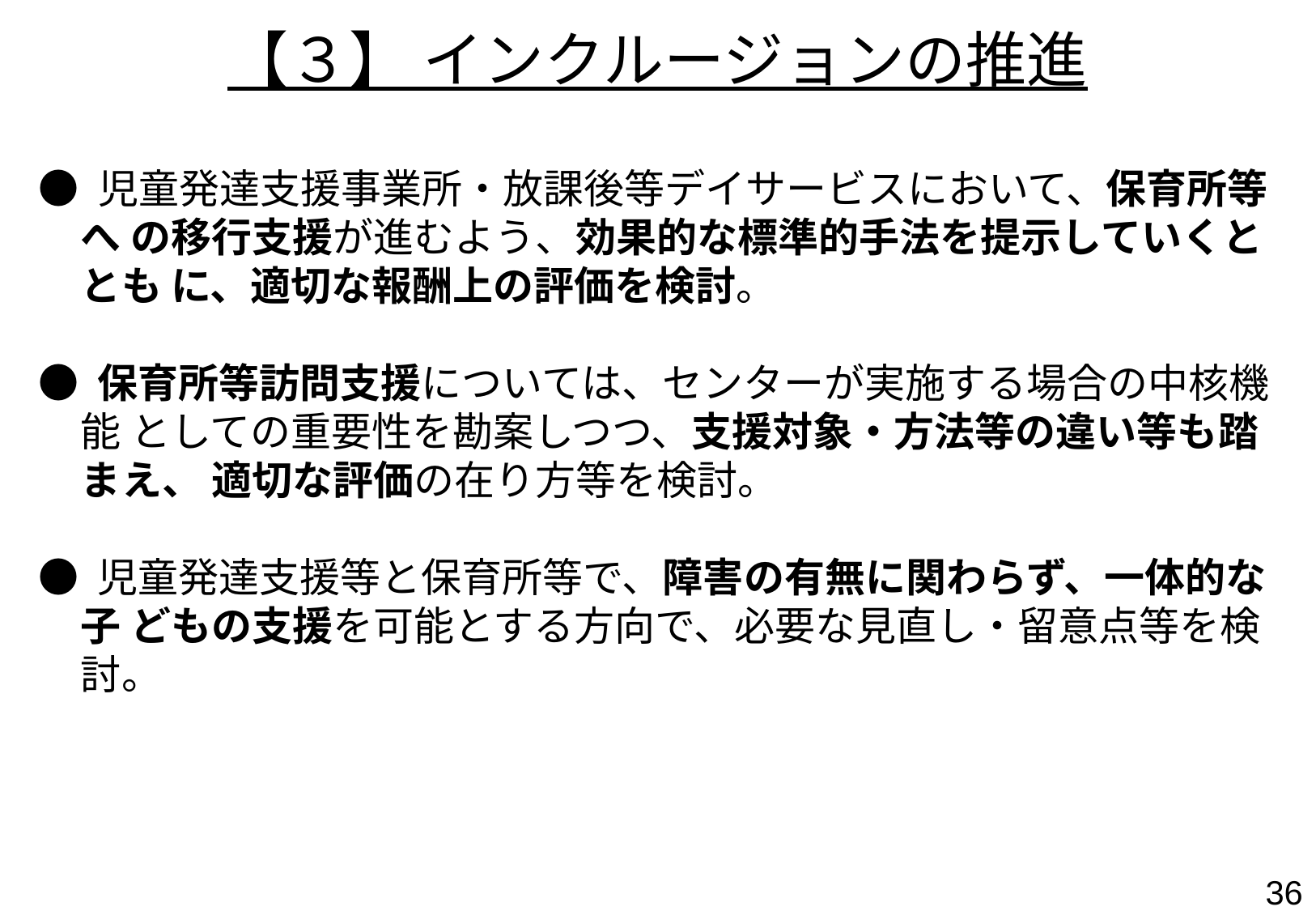

【３】 インクルージョンの推進
● 児童発達支援事業所・放課後等デイサービスにおいて、保育所等へ の移行支援が進むよう、効果的な標準的手法を提示していくととも に、適切な報酬上の評価を検討。

● 保育所等訪問支援については、センターが実施する場合の中核機能 としての重要性を勘案しつつ、支援対象・方法等の違い等も踏まえ、 適切な評価の在り方等を検討。

● 児童発達支援等と保育所等で、障害の有無に関わらず、一体的な子 どもの支援を可能とする方向で、必要な見直し・留意点等を検討。
36